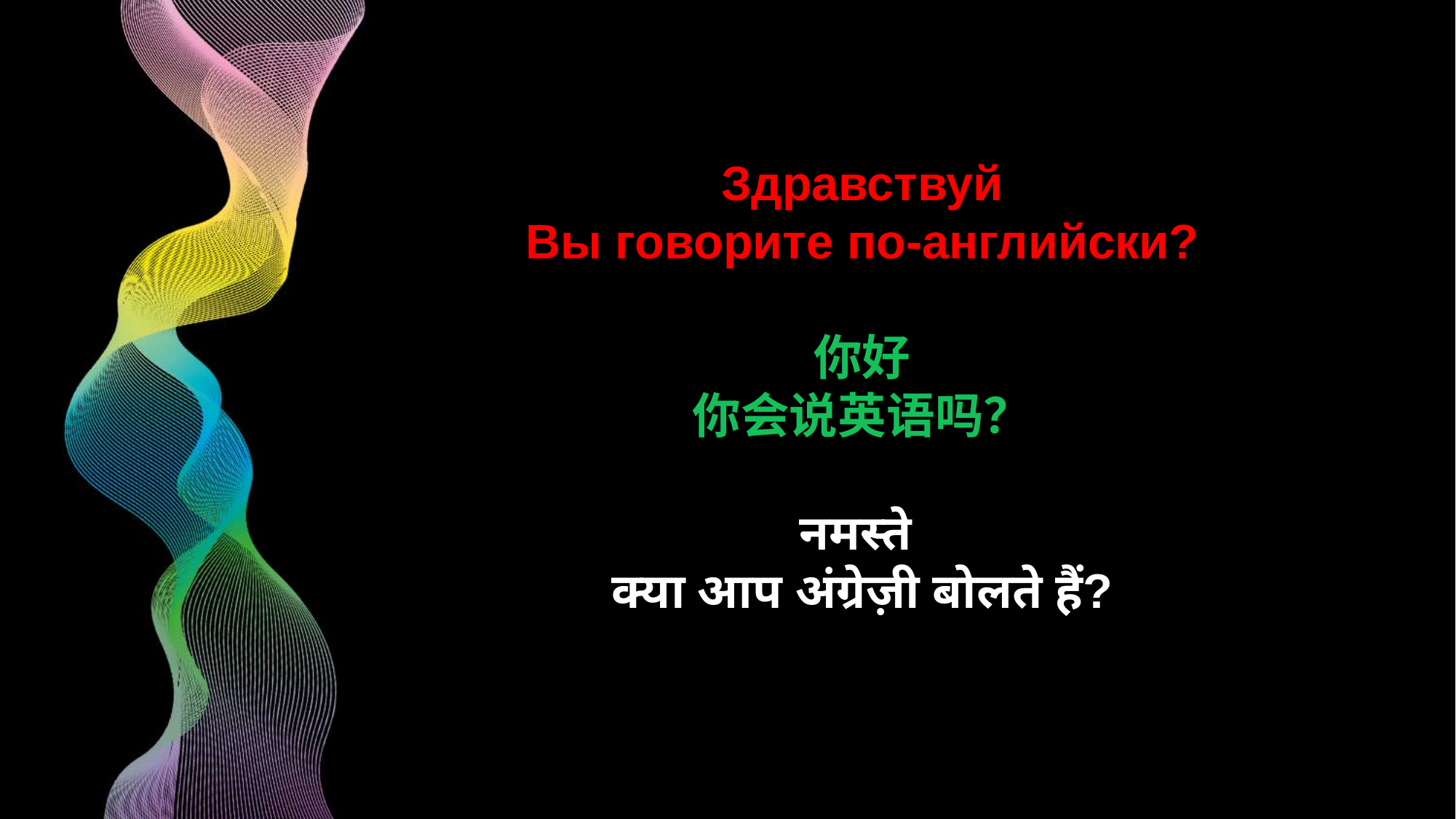

Здравствуй
Вы говорите по-английски?

你好
你会说英语吗？

नमस्ते
क्या आप अंग्रेज़ी बोलते हैं?